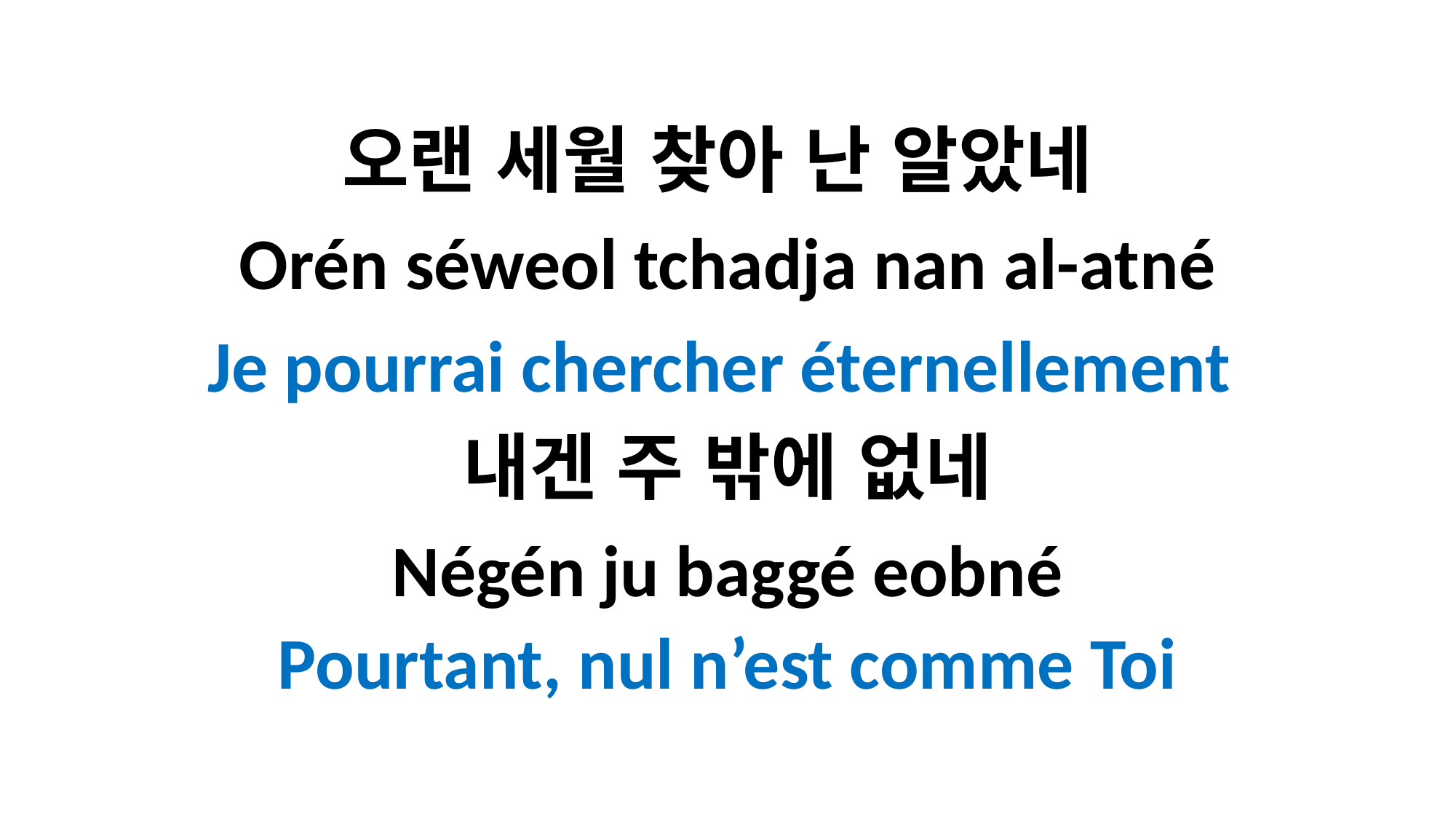

오랜 세월 찾아 난 알았네
Orén séweol tchadja nan al-atné
Je pourrai chercher éternellement
내겐 주 밖에 없네
Négén ju baggé eobné
Pourtant, nul n’est comme Toi